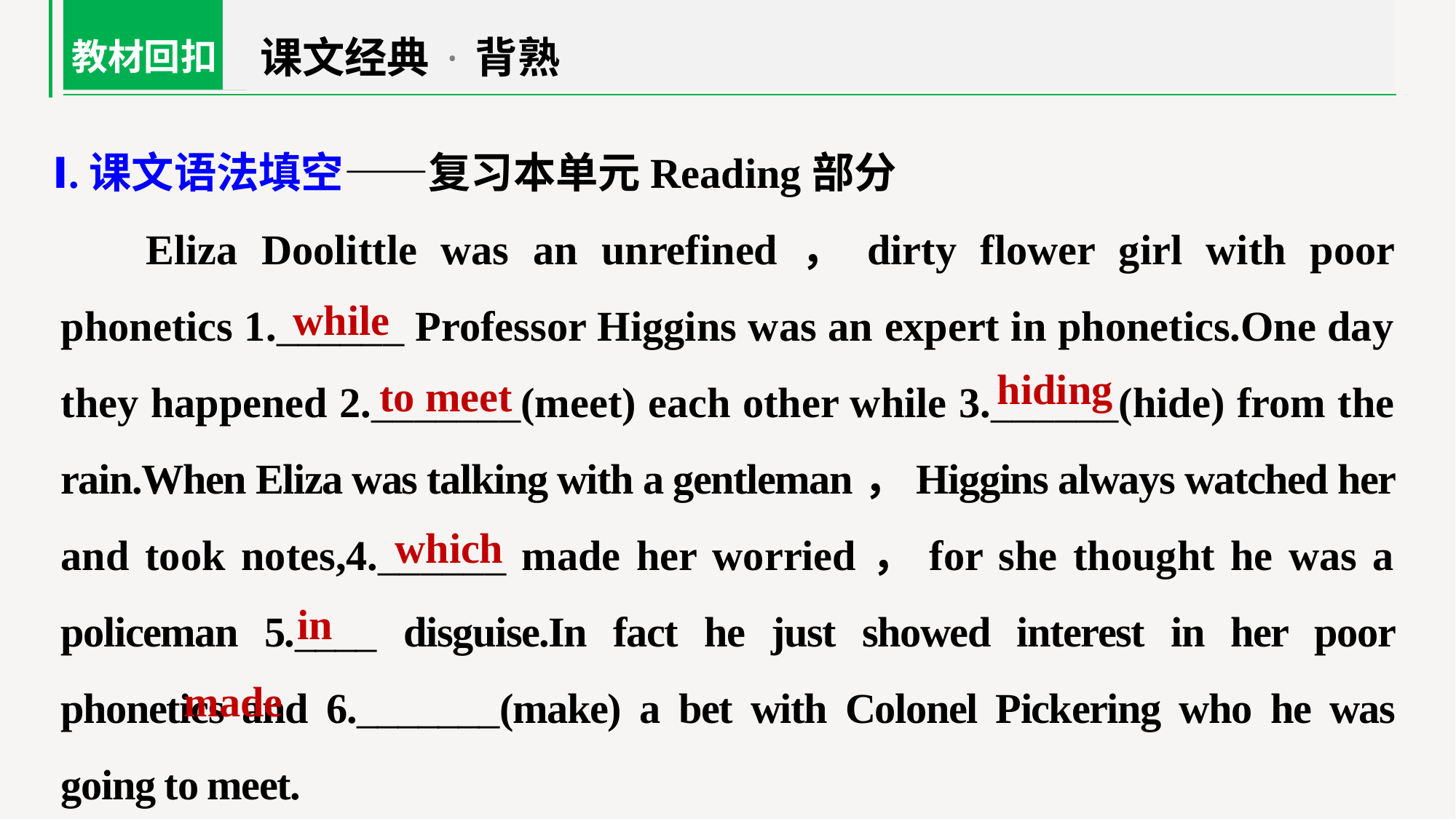

课文经典·背熟
教材回扣
Ⅰ.课文语法填空——复习本单元Reading部分
Eliza Doolittle was an unrefined，dirty flower girl with poor phonetics 1.______ Professor Higgins was an expert in phonetics.One day they happened 2._______(meet) each other while 3.______(hide) from the rain.When Eliza was talking with a gentleman，Higgins always watched her and took notes,4.______ made her worried，for she thought he was a policeman 5.____ disguise.In fact he just showed interest in her poor phonetics and 6._______(make) a bet with Colonel Pickering who he was going to meet.
while
hiding
to meet
which
in
made